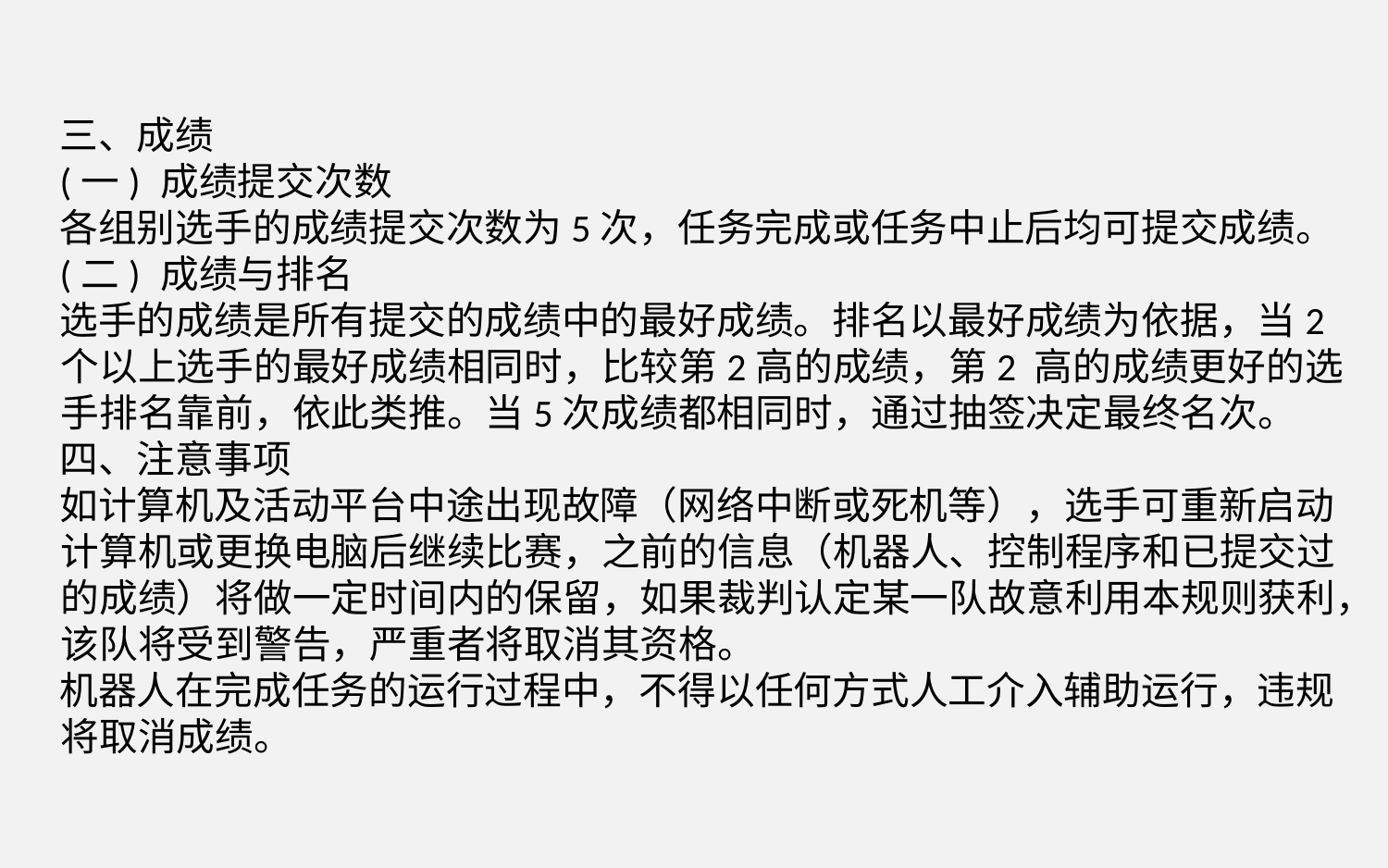

三、成绩(一) 成绩提交次数各组别选手的成绩提交次数为5次，任务完成或任务中止后均可提交成绩。(二) 成绩与排名选手的成绩是所有提交的成绩中的最好成绩。排名以最好成绩为依据，当2个以上选手的最好成绩相同时，比较第2高的成绩，第2 高的成绩更好的选手排名靠前，依此类推。当5次成绩都相同时，通过抽签决定最终名次。四、注意事项如计算机及活动平台中途出现故障（网络中断或死机等），选手可重新启动计算机或更换电脑后继续比赛，之前的信息（机器人、控制程序和已提交过的成绩）将做一定时间内的保留，如果裁判认定某一队故意利用本规则获利，该队将受到警告，严重者将取消其资格。机器人在完成任务的运行过程中，不得以任何方式人工介入辅助运行，违规将取消成绩。